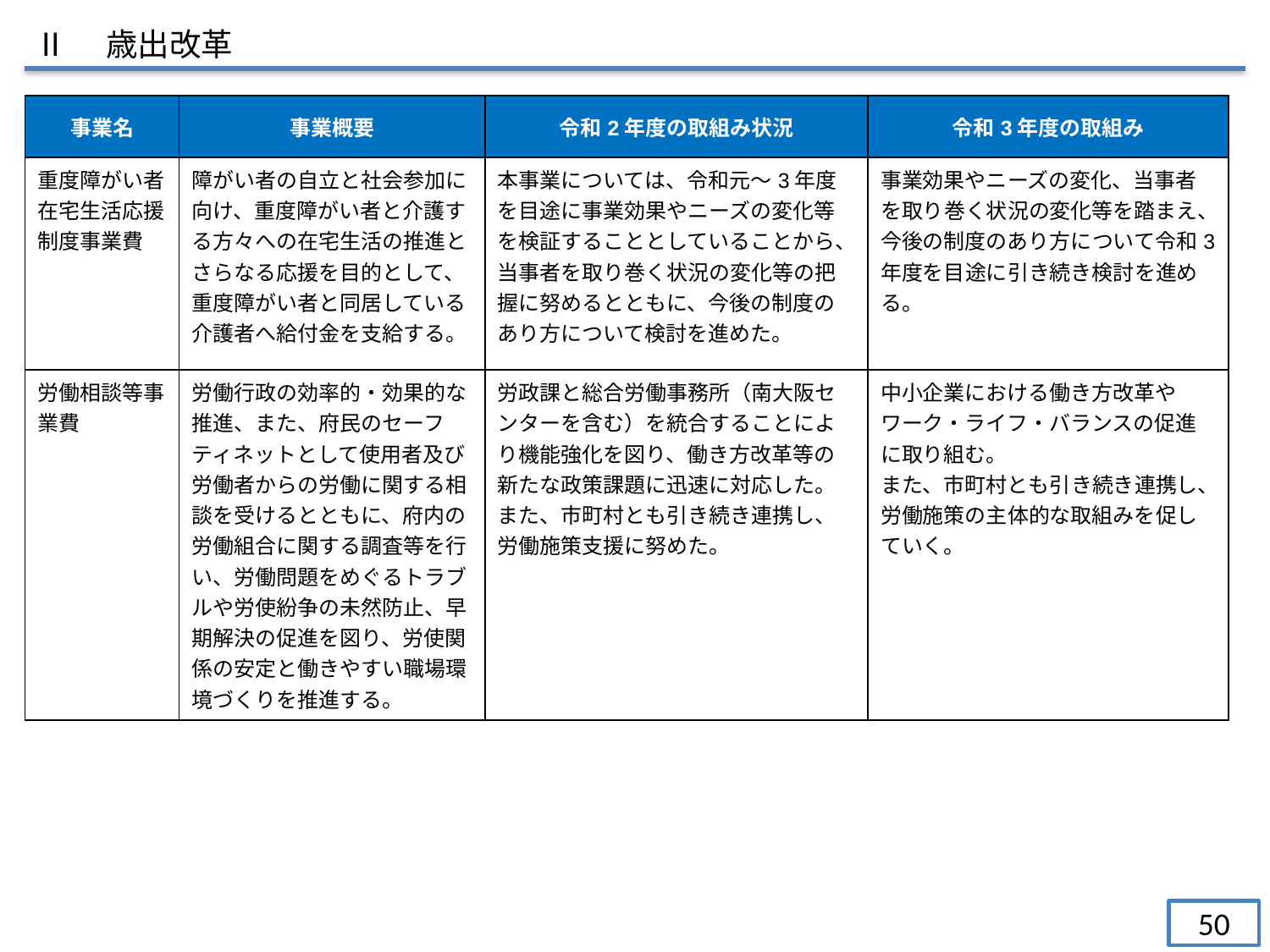

Ⅱ　歳出改革
| 事業名 | 事業概要 | 令和2年度の取組み状況 | 令和3年度の取組み |
| --- | --- | --- | --- |
| 重度障がい者在宅生活応援制度事業費 | 障がい者の自立と社会参加に向け、重度障がい者と介護する方々への在宅生活の推進とさらなる応援を目的として、重度障がい者と同居している介護者へ給付金を支給する。 | 本事業については、令和元～3年度を目途に事業効果やニーズの変化等を検証することとしていることから、当事者を取り巻く状況の変化等の把握に努めるとともに、今後の制度のあり方について検討を進めた。 | 事業効果やニーズの変化、当事者を取り巻く状況の変化等を踏まえ、今後の制度のあり方について令和3年度を目途に引き続き検討を進める。 |
| 労働相談等事業費 | 労働行政の効率的・効果的な推進、また、府民のセーフティネットとして使用者及び労働者からの労働に関する相談を受けるとともに、府内の労働組合に関する調査等を行い、労働問題をめぐるトラブルや労使紛争の未然防止、早期解決の促進を図り、労使関係の安定と働きやすい職場環境づくりを推進する。 | 労政課と総合労働事務所（南大阪センターを含む）を統合することにより機能強化を図り、働き方改革等の新たな政策課題に迅速に対応した。 また、市町村とも引き続き連携し、労働施策支援に努めた。 | 中小企業における働き方改革やワーク・ライフ・バランスの促進に取り組む。 また、市町村とも引き続き連携し、労働施策の主体的な取組みを促していく。 |
50